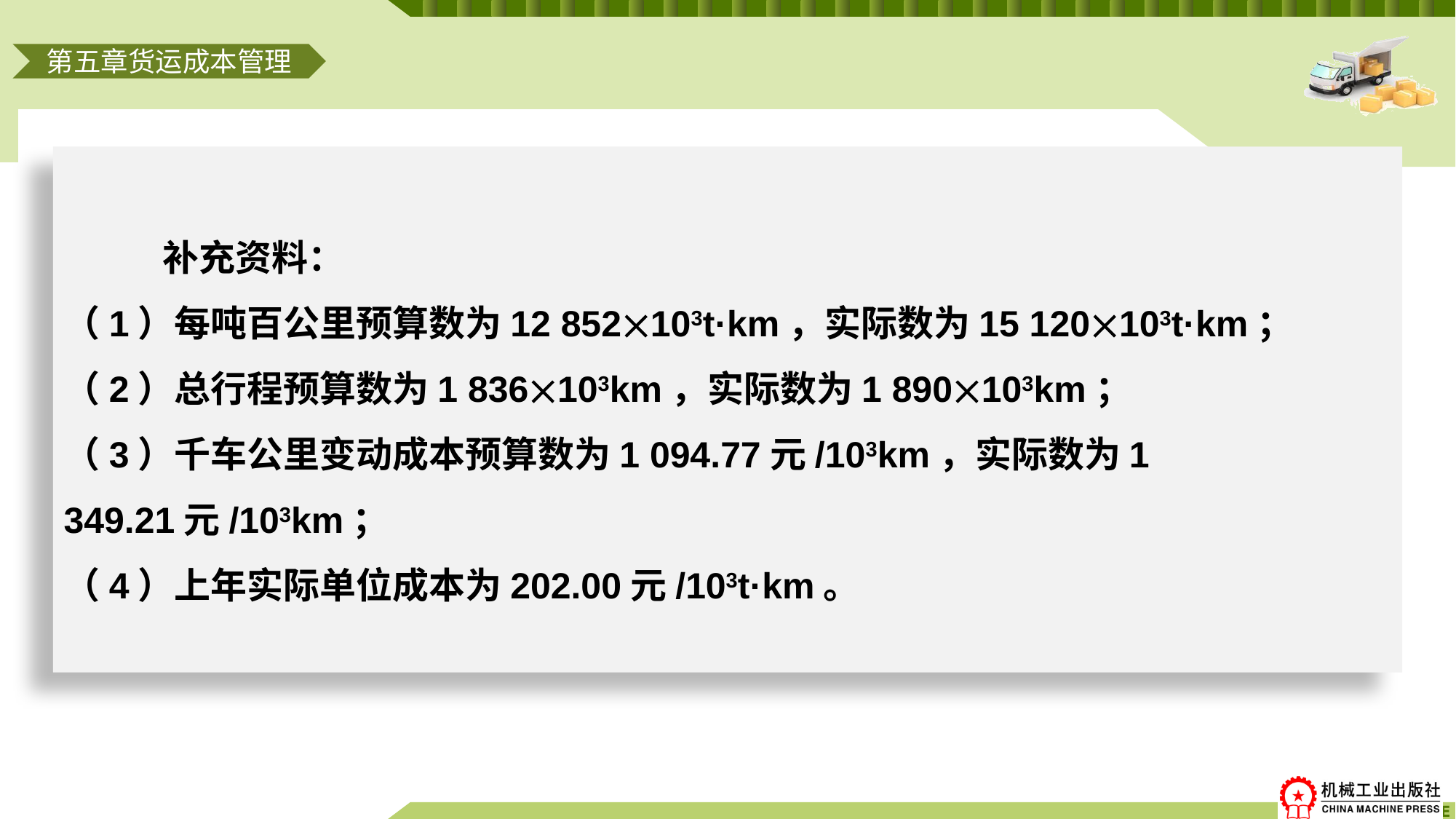

第五章货运成本管理
# 补充资料： （1）每吨百公里预算数为12 852×103t·km，实际数为15 120×103t·km； （2）总行程预算数为1 836×103km，实际数为1 890×103km； （3）千车公里变动成本预算数为1 094.77元/103km，实际数为1 349.21元/103km； （4）上年实际单位成本为202.00元/103t·km。